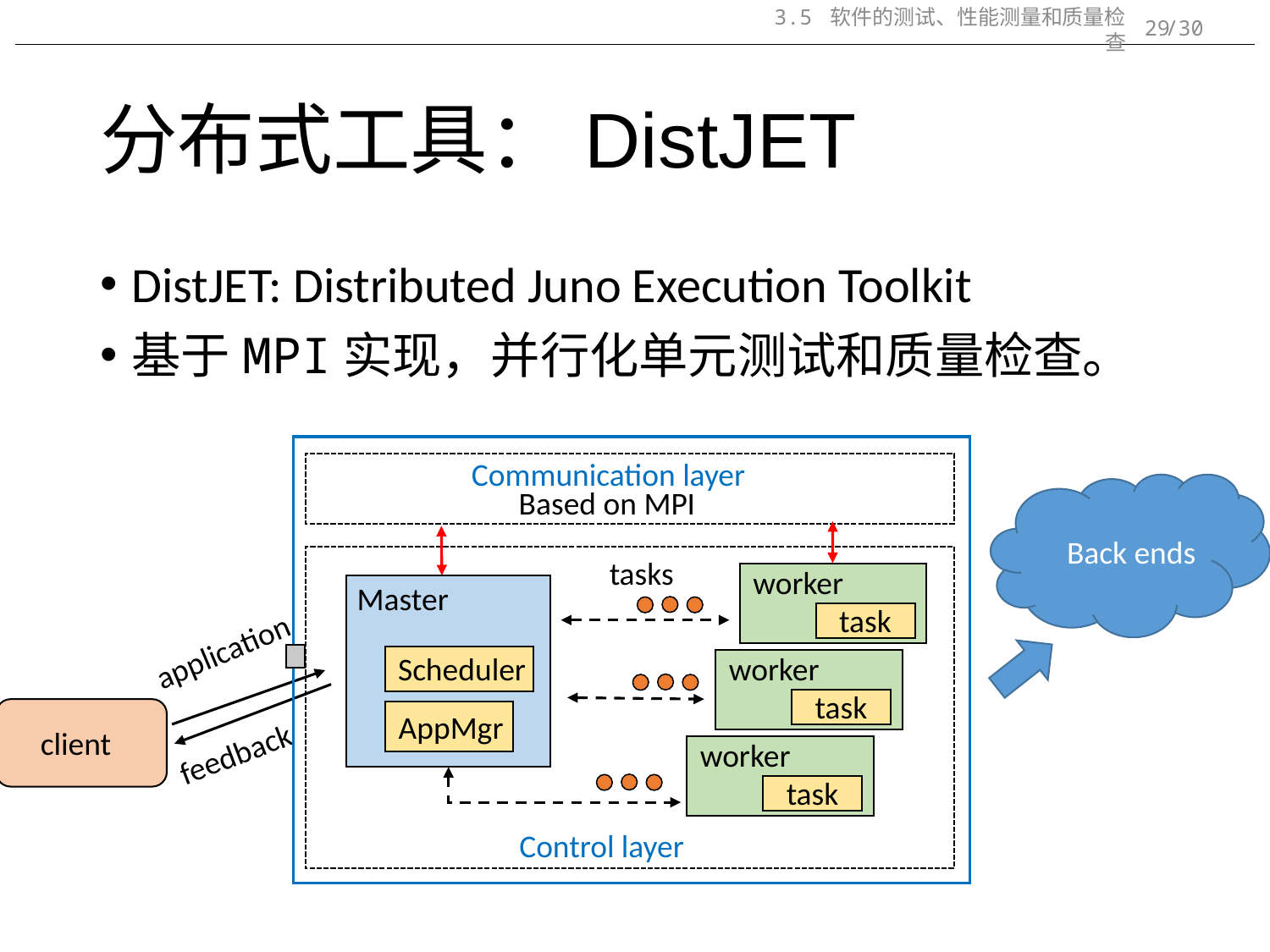

3.5 软件的测试、性能测量和质量检查
/30
29
# 分布式工具：DistJET
DistJET: Distributed Juno Execution Toolkit
基于MPI实现，并行化单元测试和质量检查。

Communication layer

Back ends
Based on MPI

tasks
worker

Master

task

application

Scheduler
worker

task

AppMgr

client
feedback
worker

task

Control layer